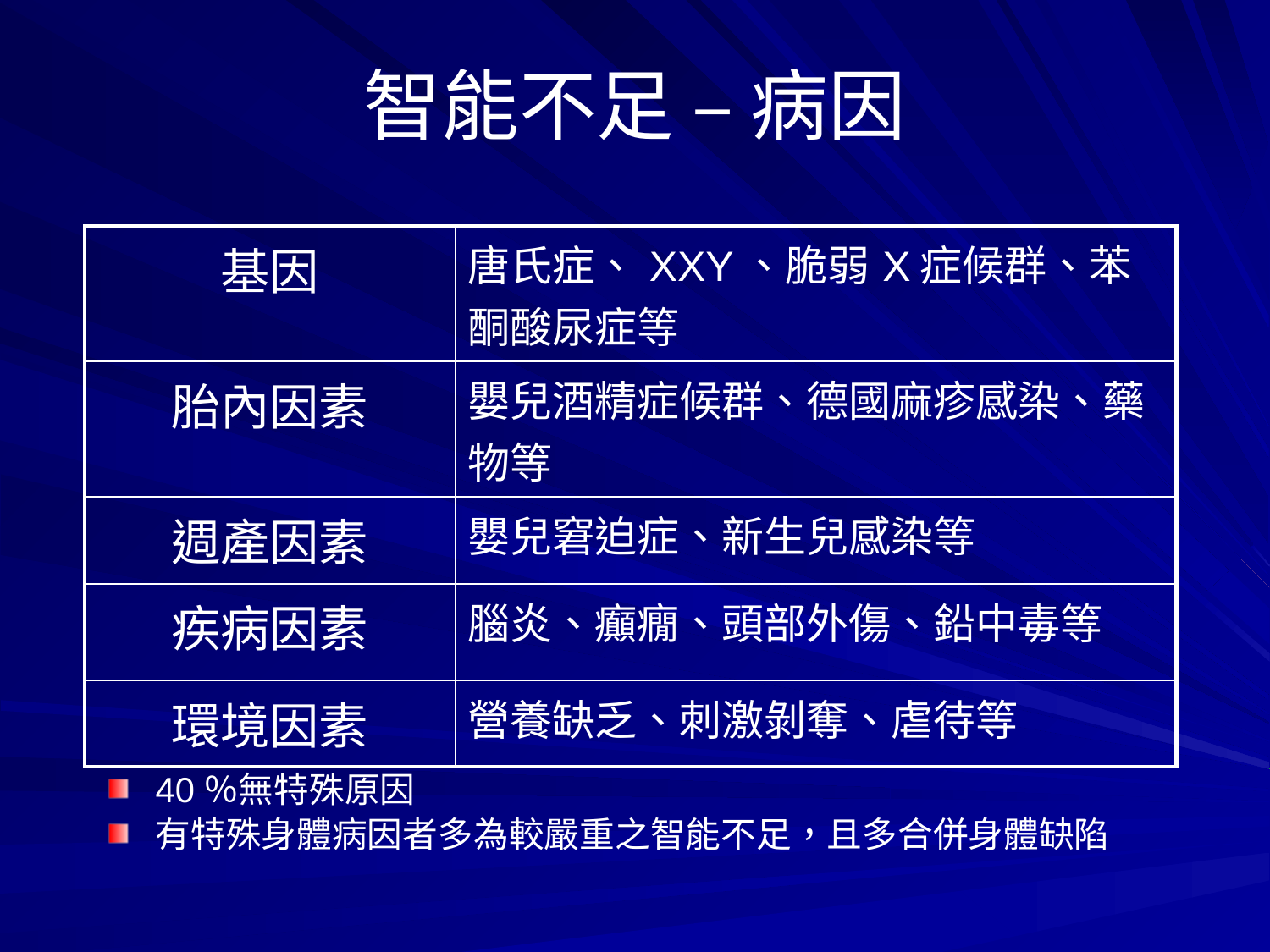

# 智能不足 – 病因
| 基因 | 唐氏症、XXY、脆弱X症候群、苯酮酸尿症等 |
| --- | --- |
| 胎內因素 | 嬰兒酒精症候群、德國麻疹感染、藥物等 |
| 週產因素 | 嬰兒窘迫症、新生兒感染等 |
| 疾病因素 | 腦炎、癲癇、頭部外傷、鉛中毒等 |
| 環境因素 | 營養缺乏、刺激剝奪、虐待等 |
40％無特殊原因
有特殊身體病因者多為較嚴重之智能不足，且多合併身體缺陷